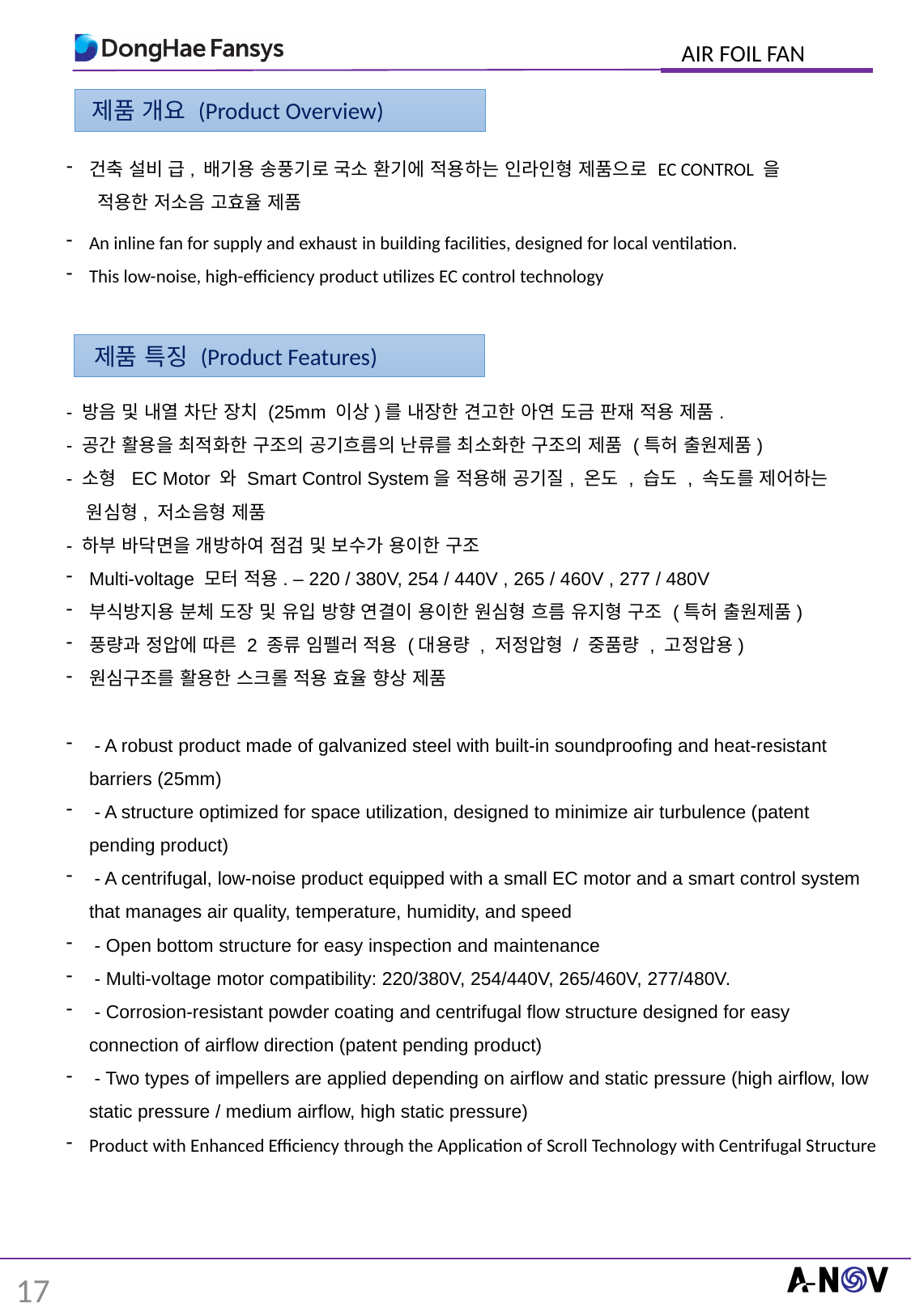

제품 개요 (Product Overview)
건축 설비 급, 배기용 송풍기로 국소 환기에 적용하는 인라인형 제품으로 EC CONTROL 을
     적용한 저소음 고효율 제품
An inline fan for supply and exhaust in building facilities, designed for local ventilation.
This low-noise, high-efficiency product utilizes EC control technology

제품 특징 (Product Features)
- 방음 및 내열 차단 장치 (25mm 이상)를 내장한 견고한 아연 도금 판재 적용 제품.
- 공간 활용을 최적화한 구조의 공기흐름의 난류를 최소화한 구조의 제품 (특허 출원제품)
- 소형  EC Motor 와 Smart Control System을 적용해 공기질, 온도 , 습도 , 속도를 제어하는
   원심형, 저소음형 제품
- 하부 바닥면을 개방하여 점검 및 보수가 용이한 구조
Multi-voltage 모터 적용. – 220 / 380V, 254 / 440V , 265 / 460V , 277 / 480V
부식방지용 분체 도장 및 유입 방향 연결이 용이한 원심형 흐름 유지형 구조 (특허 출원제품)
풍량과 정압에 따른 2 종류 임펠러 적용 (대용량 , 저정압형 / 중품량 , 고정압용)
원심구조를 활용한 스크롤 적용 효율 향상 제품

 - A robust product made of galvanized steel with built-in soundproofing and heat-resistant barriers (25mm)
 - A structure optimized for space utilization, designed to minimize air turbulence (patent pending product)
 - A centrifugal, low-noise product equipped with a small EC motor and a smart control system that manages air quality, temperature, humidity, and speed
 - Open bottom structure for easy inspection and maintenance
 - Multi-voltage motor compatibility: 220/380V, 254/440V, 265/460V, 277/480V.
 - Corrosion-resistant powder coating and centrifugal flow structure designed for easy connection of airflow direction (patent pending product)
 - Two types of impellers are applied depending on airflow and static pressure (high airflow, low static pressure / medium airflow, high static pressure)
Product with Enhanced Efficiency through the Application of Scroll Technology with Centrifugal Structure
17